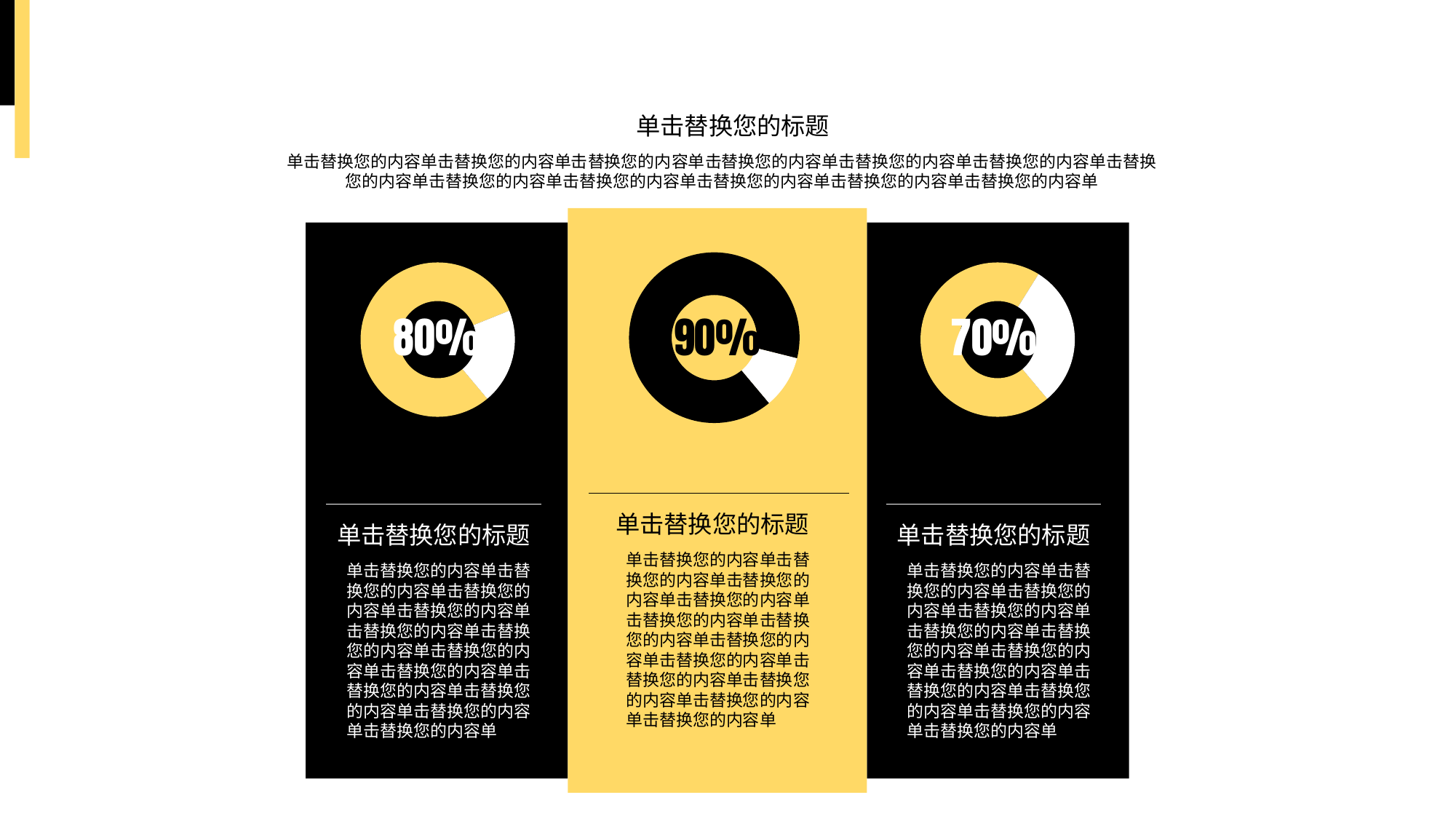

单击替换您的标题
单击替换您的内容单击替换您的内容单击替换您的内容单击替换您的内容单击替换您的内容单击替换您的内容单击替换您的内容单击替换您的内容单击替换您的内容单击替换您的内容单击替换您的内容单击替换您的内容单

### Chart

| Category | 销售额 |
|---|---|
| 第一季度 | 90.0 |
| 第二季度 | 10.0 |

### Chart

| Category | 销售额 |
|---|---|
| 第一季度 | 80.0 |
| 第二季度 | 20.0 |

### Chart

| Category | 销售额 |
|---|---|
| 第一季度 | 70.0 |
| 第二季度 | 30.0 |
80%
90%
70%
单击替换您的标题
单击替换您的内容单击替换您的内容单击替换您的内容单击替换您的内容单击替换您的内容单击替换您的内容单击替换您的内容单击替换您的内容单击替换您的内容单击替换您的内容单击替换您的内容单击替换您的内容单
单击替换您的标题
单击替换您的内容单击替换您的内容单击替换您的内容单击替换您的内容单击替换您的内容单击替换您的内容单击替换您的内容单击替换您的内容单击替换您的内容单击替换您的内容单击替换您的内容单击替换您的内容单
单击替换您的标题
单击替换您的内容单击替换您的内容单击替换您的内容单击替换您的内容单击替换您的内容单击替换您的内容单击替换您的内容单击替换您的内容单击替换您的内容单击替换您的内容单击替换您的内容单击替换您的内容单